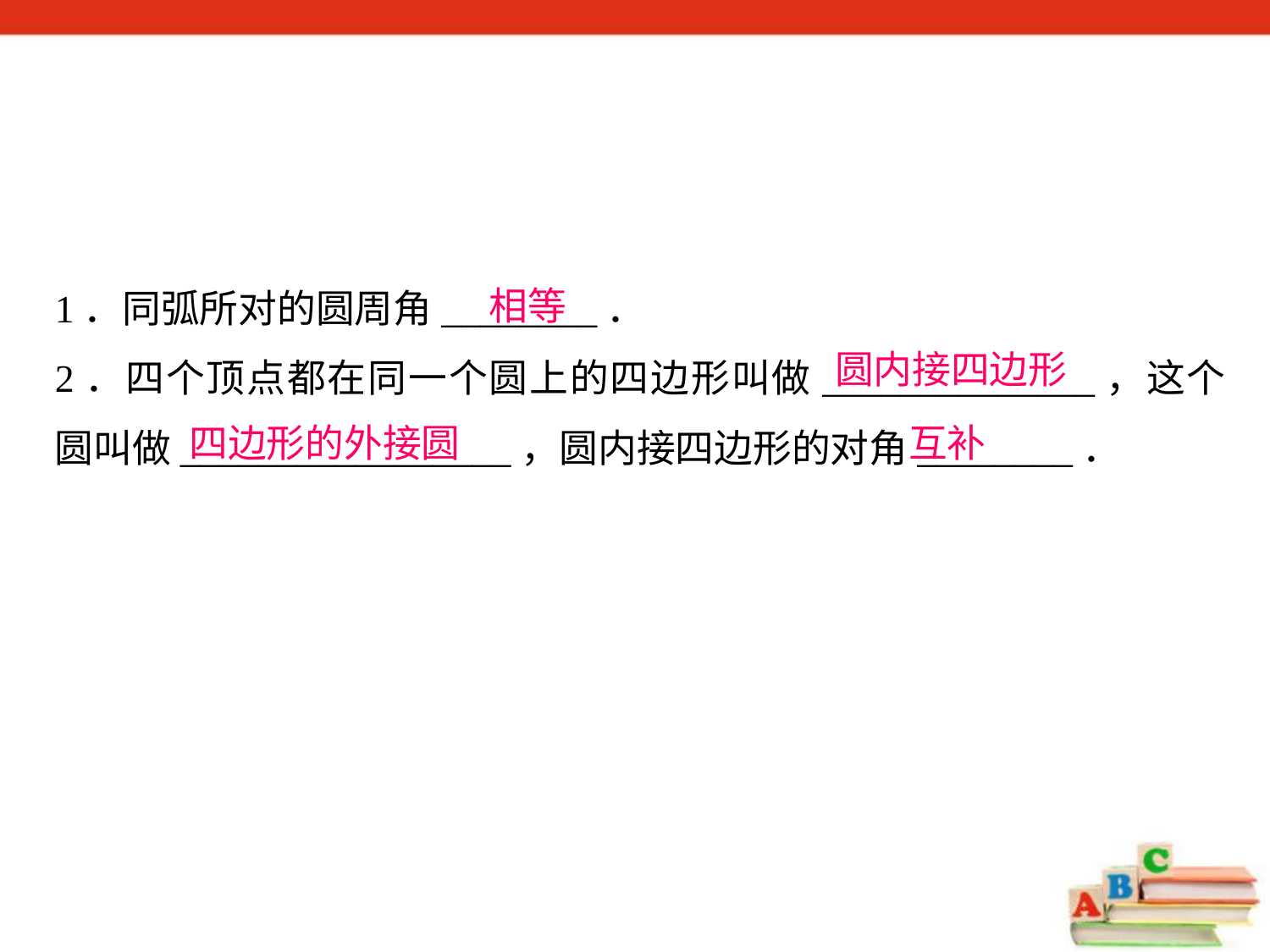

1．同弧所对的圆周角________．
2．四个顶点都在同一个圆上的四边形叫做______________，这个圆叫做_________________，圆内接四边形的对角________．
相等
圆内接四边形
四边形的外接圆
互补